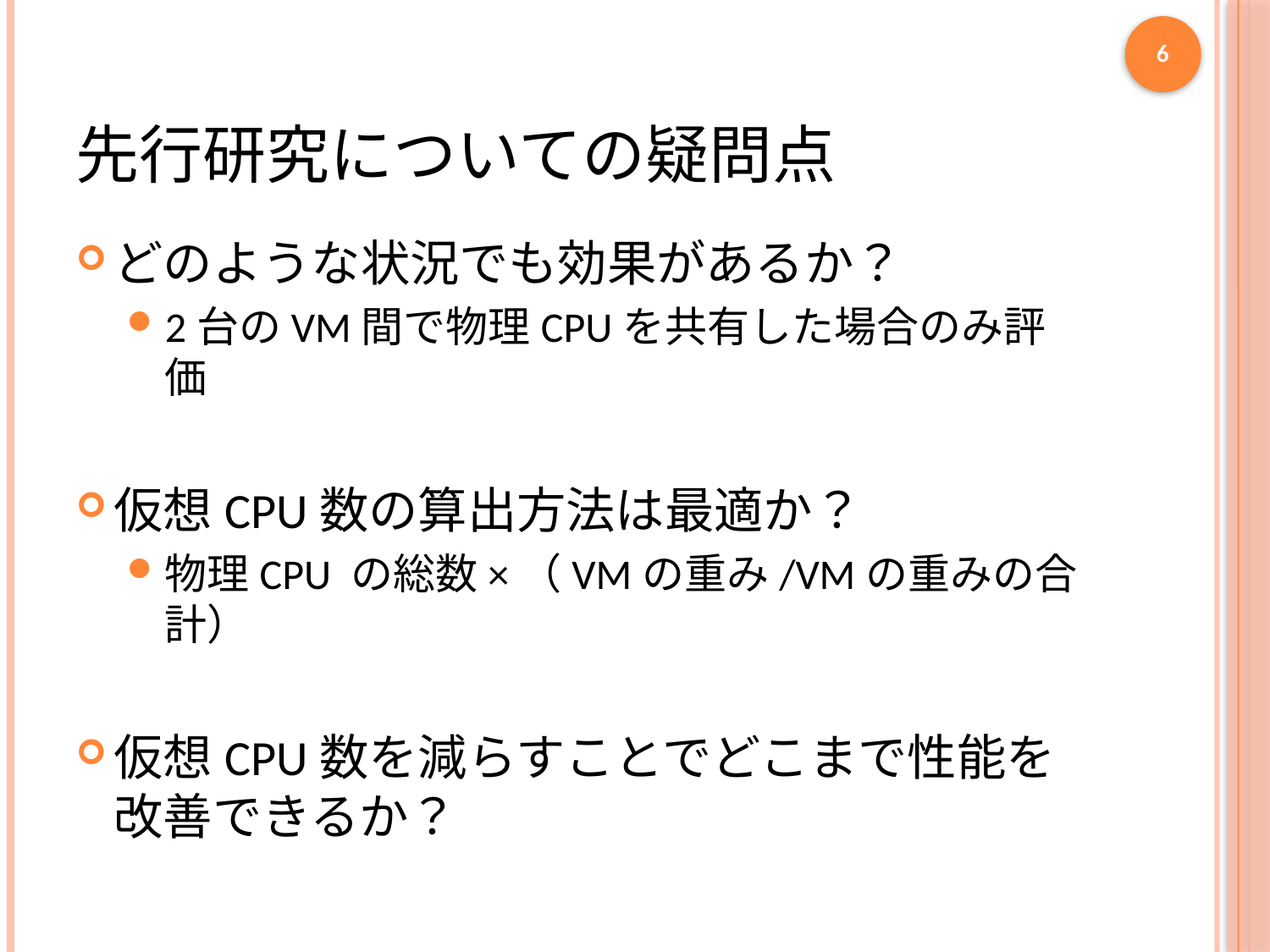

6
# 先行研究についての疑問点
どのような状況でも効果があるか？
2台のVM間で物理CPUを共有した場合のみ評価

仮想CPU数の算出方法は最適か？
物理CPU の総数×（VMの重み/VMの重みの合計）

仮想CPU数を減らすことでどこまで性能を改善できるか？